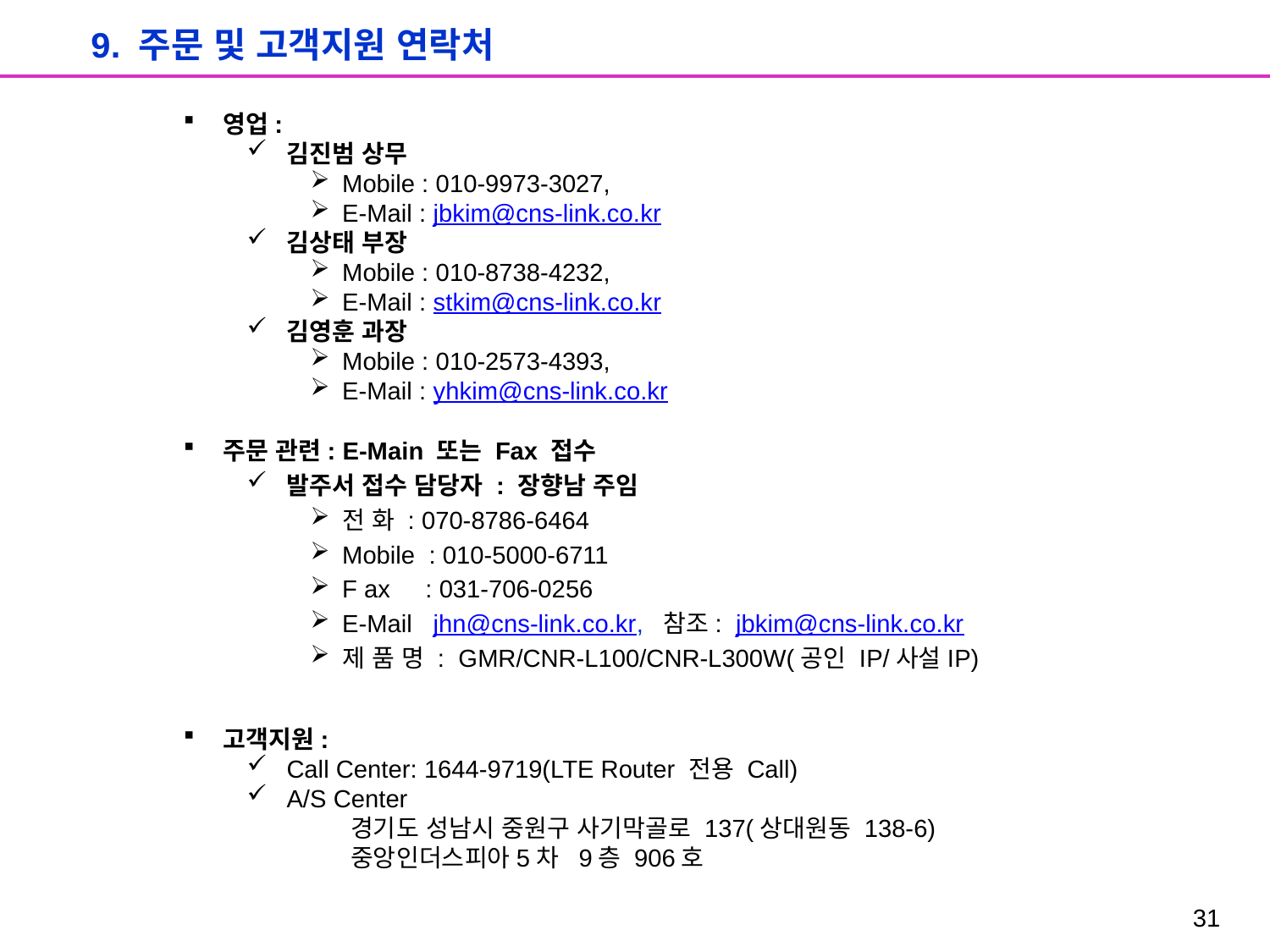

9. 주문 및 고객지원 연락처
영업:
김진범 상무
Mobile : 010-9973-3027,
E-Mail : jbkim@cns-link.co.kr
김상태 부장
Mobile : 010-8738-4232,
E-Mail : stkim@cns-link.co.kr
김영훈 과장
Mobile : 010-2573-4393,
E-Mail : yhkim@cns-link.co.kr

주문 관련: E-Main 또는 Fax 접수
발주서 접수 담당자 : 장향남 주임
전 화 : 070-8786-6464
Mobile  : 010-5000-6711
F ax     : 031-706-0256
E-Mail   jhn@cns-link.co.kr,  참조:  jbkim@cns-link.co.kr
제 품 명 :  GMR/CNR-L100/CNR-L300W(공인 IP/사설IP)

고객지원:
Call Center: 1644-9719(LTE Router 전용 Call)
A/S Center
              경기도 성남시 중원구 사기막골로 137(상대원동 138-6)
              중앙인더스피아5차  9층 906호
31